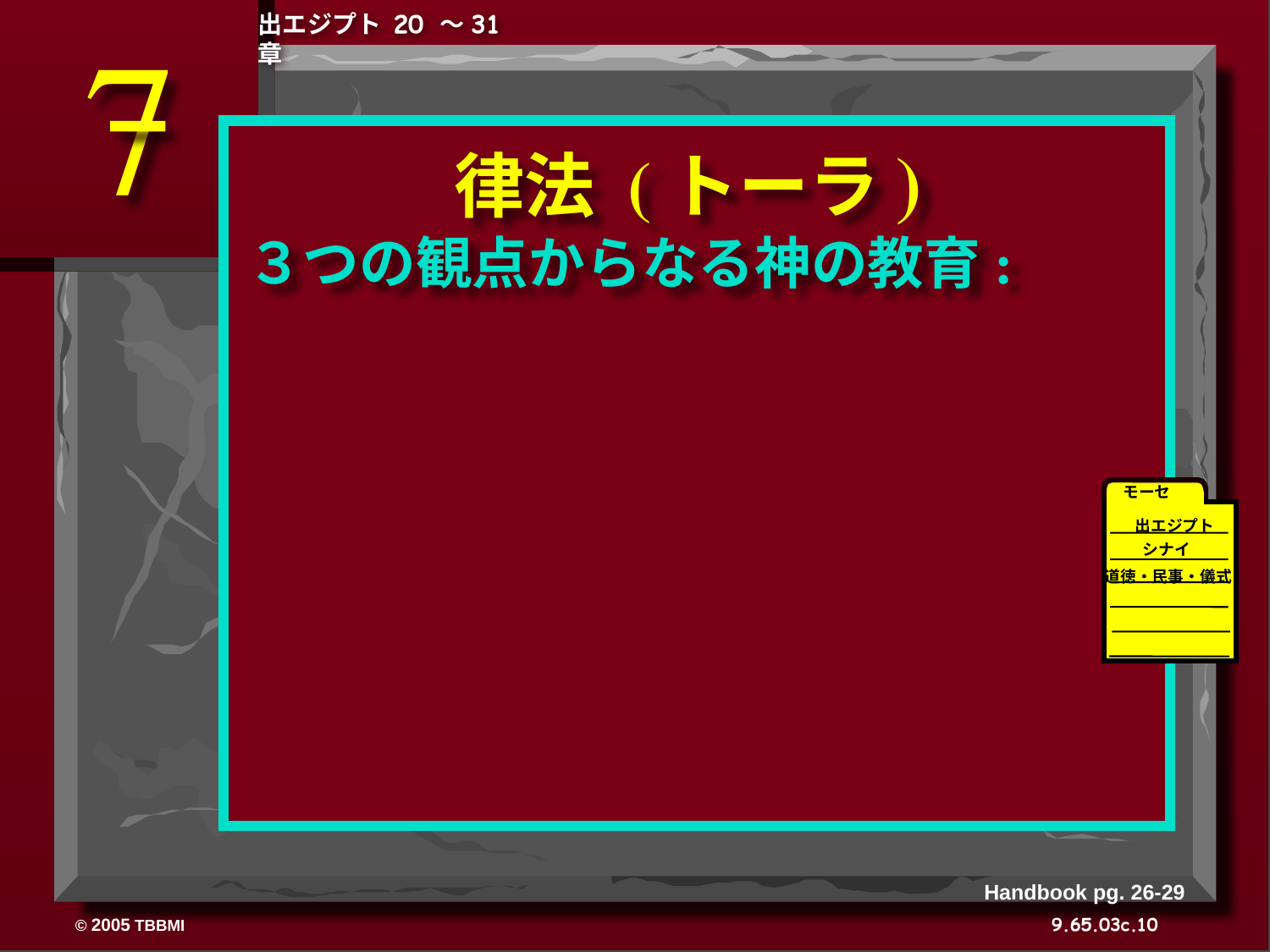

7

出エジプト 20 ～31章

律法 (トーラ)
３つの観点からなる神の教育:

モーセ

出エジプト

シナイ

道徳・民事・儀式

40

Handbook pg. 26-29
10